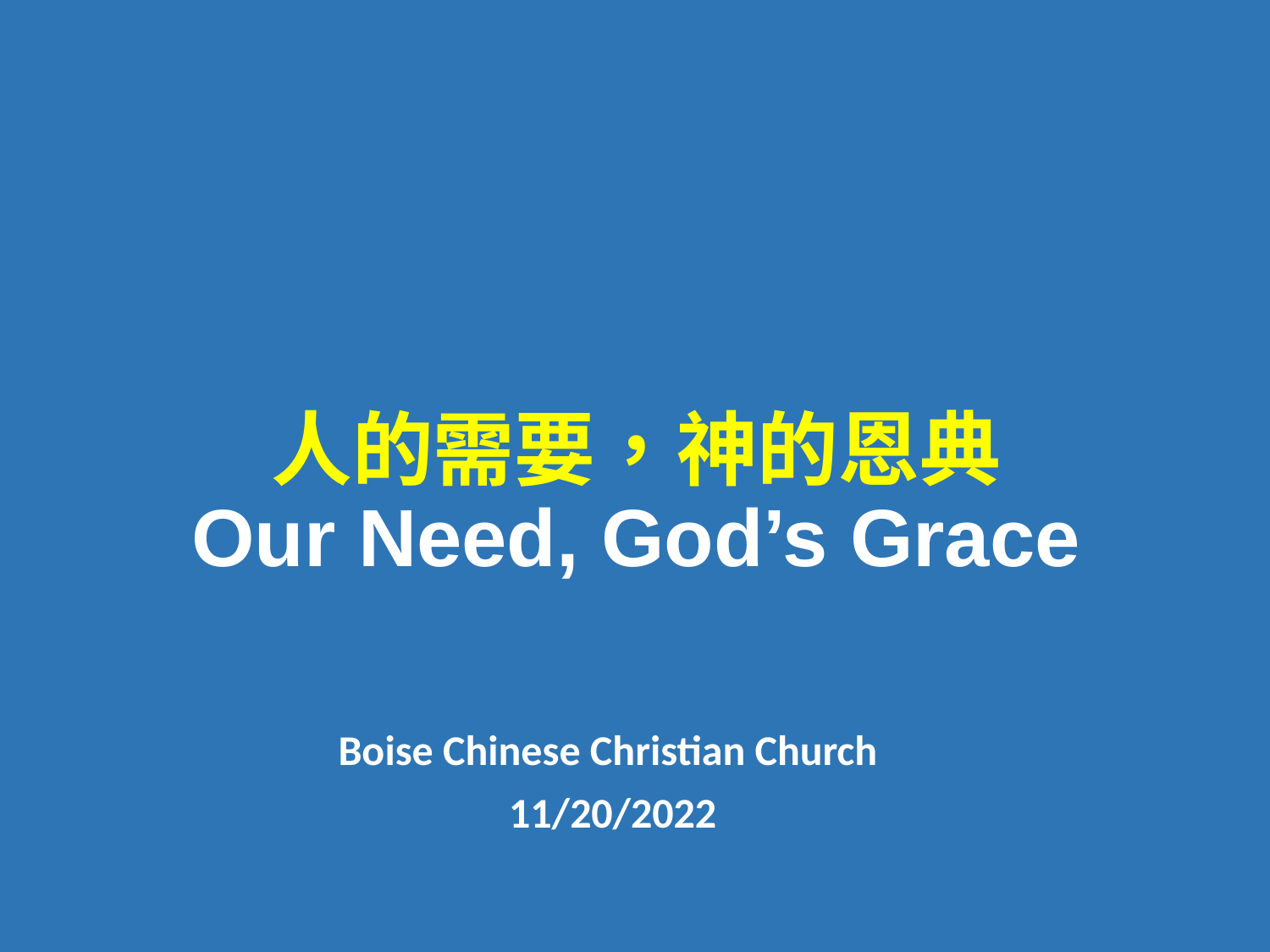

# 人的需要，神的恩典 Our Need, God’s Grace
Boise Chinese Christian Church
11/20/2022